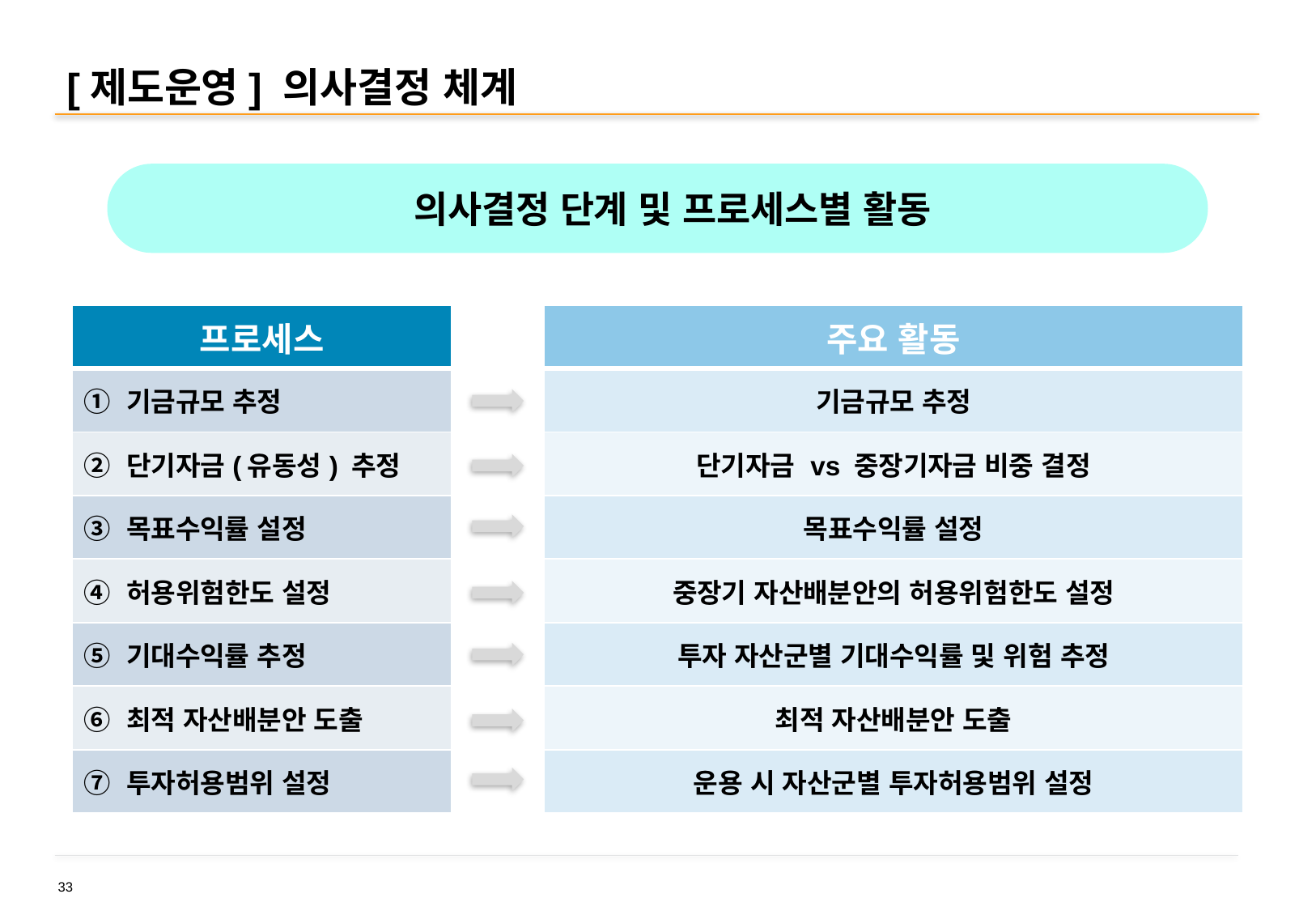

# [제도운영] 의사결정 체계

  의사결정 단계 및 프로세스별 활동

| 프로세스 |
| --- |
| ① 기금규모 추정 |
| ② 단기자금(유동성) 추정 |
| ③ 목표수익률 설정 |
| ④ 허용위험한도 설정 |
| ⑤ 기대수익률 추정 |
| ⑥ 최적 자산배분안 도출 |
| ⑦ 투자허용범위 설정 |
| 주요 활동 |
| --- |
| 기금규모 추정 |
| 단기자금 vs 중장기자금 비중 결정 |
| 목표수익률 설정 |
| 중장기 자산배분안의 허용위험한도 설정 |
| 투자 자산군별 기대수익률 및 위험 추정 |
| 최적 자산배분안 도출 |
| 운용 시 자산군별 투자허용범위 설정 |